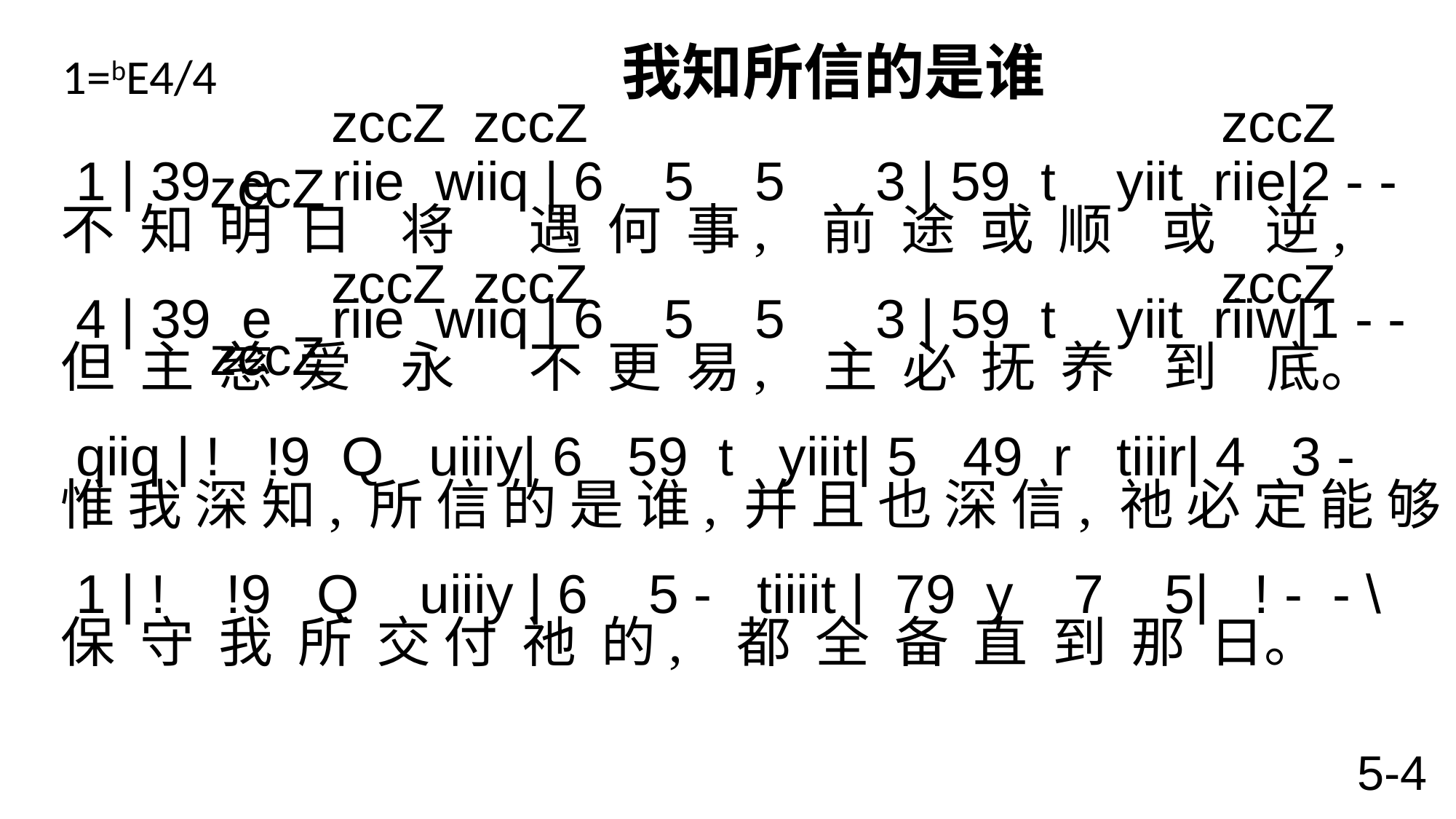

# 1=bE4/4                                    我知所信的是谁
        zccZ  zccZ                                          zccZ  zccZ

 1 | 39  e    riie  wiiq | 6    5    5      3 | 59  t    yiit  riie|2 - -
不  知  明  日    将      遇  何  事,   前  途  或  顺    或    逆,
 4 | 39  e    riie  wiiq | 6    5    5      3 | 59  t    yiit  riiw|1 - -
但  主  慈  爱    永      不  更  易,   主  必  抚  养    到    底。
 qiiq | !   !9  Q   uiiiy| 6   59  t   yiiit| 5   49  r   tiiir| 4   3 -
惟 我 深 知, 所 信 的 是 谁, 并 且 也 深 信, 祂 必 定 能 够,
 1 | !    !9   Q    uiiiy | 6    5 -   tiiiit |  79  y    7    5|   ! -  - \
保  守  我  所  交 付  祂  的,   都  全  备  直  到  那  日。
        zccZ  zccZ                                          zccZ  zccZ

5-4